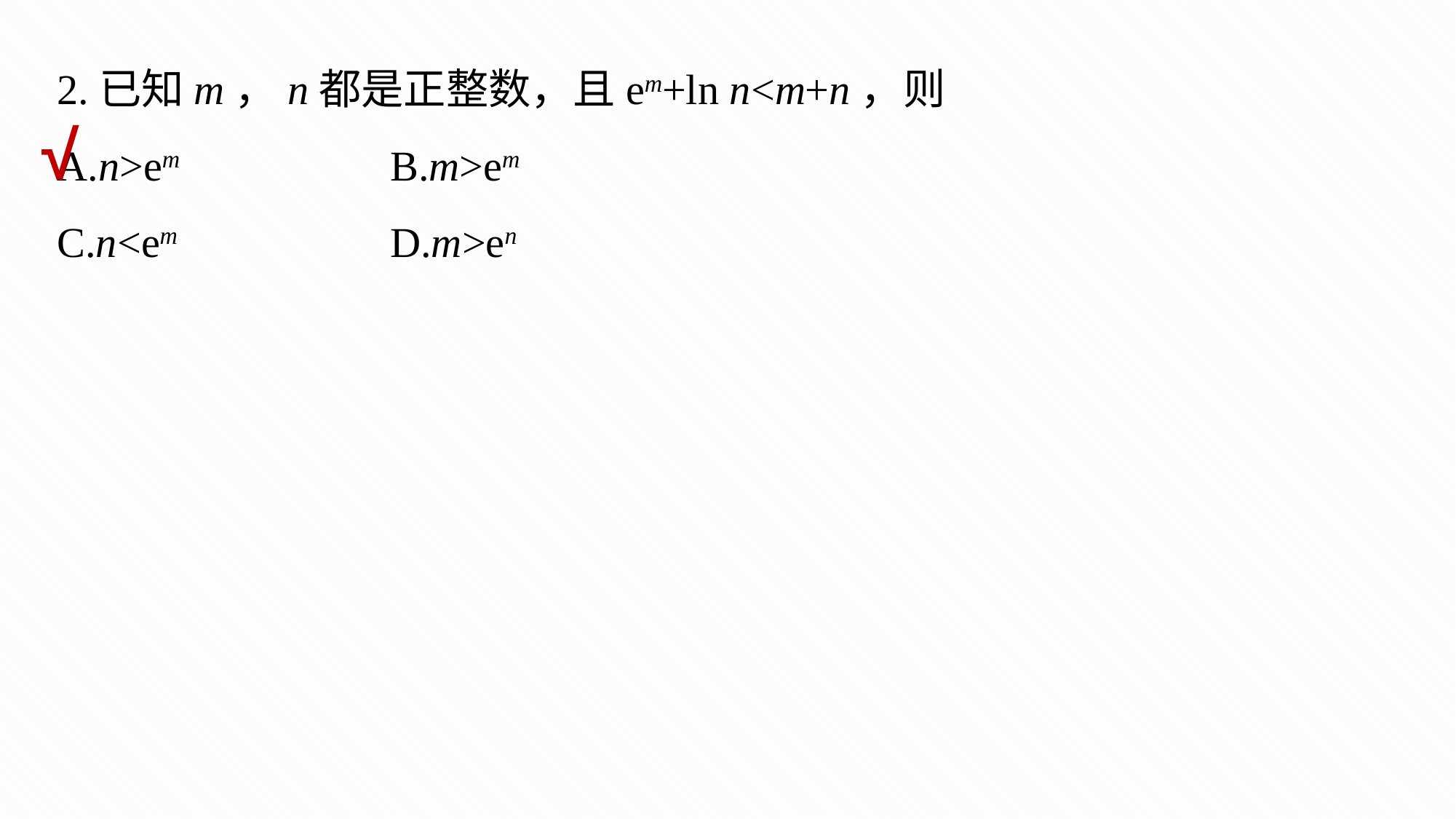

2.已知m，n都是正整数，且em+ln n<m+n，则
A.n>em		B.m>em
C.n<em		D.m>en
√